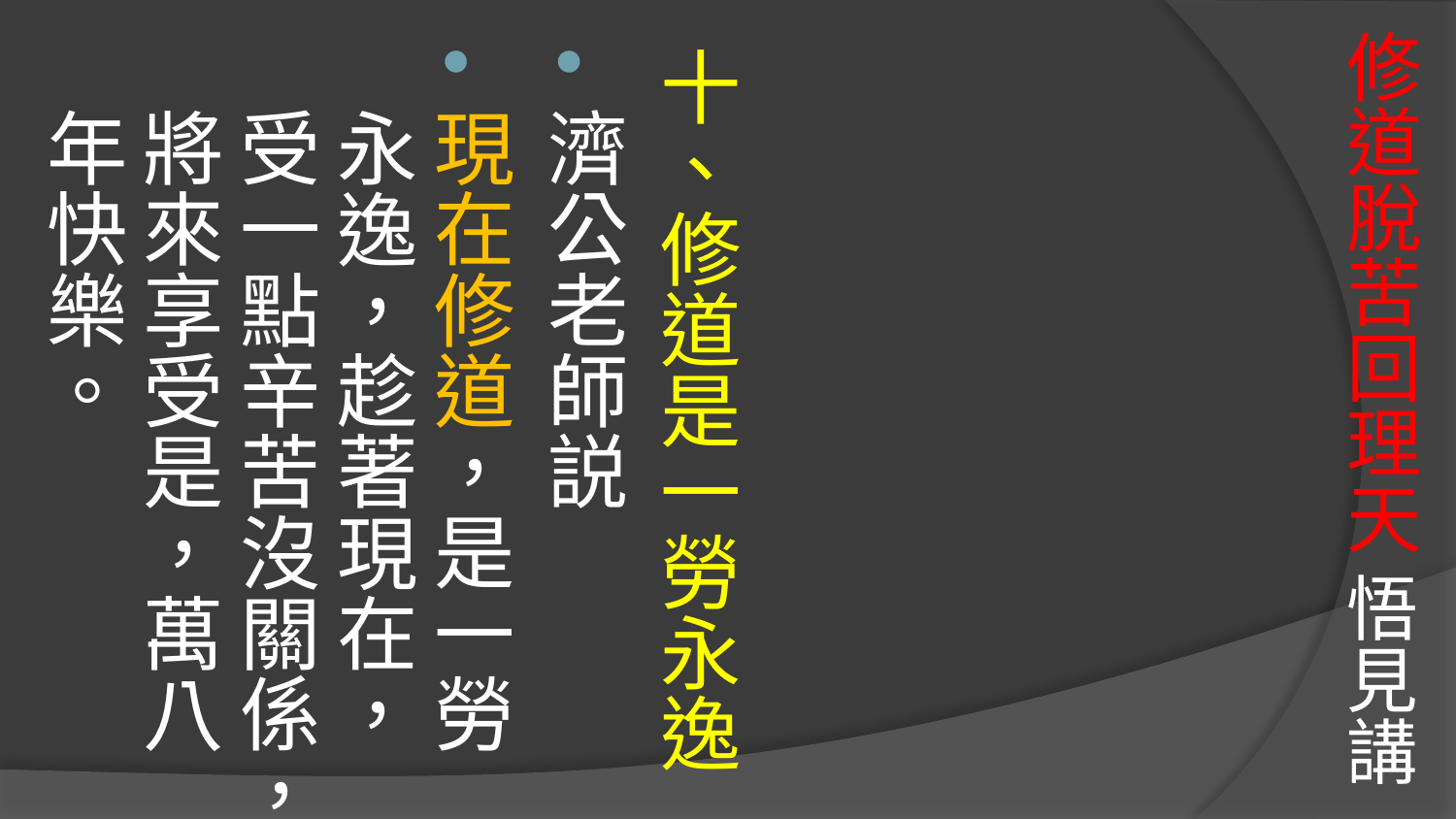

# 修道脫苦回理天 悟見講
十、修道是一勞永逸
濟公老師説
現在修道，是一勞永逸，趁著現在，受一點辛苦沒關係，將來享受是，萬八年快樂。